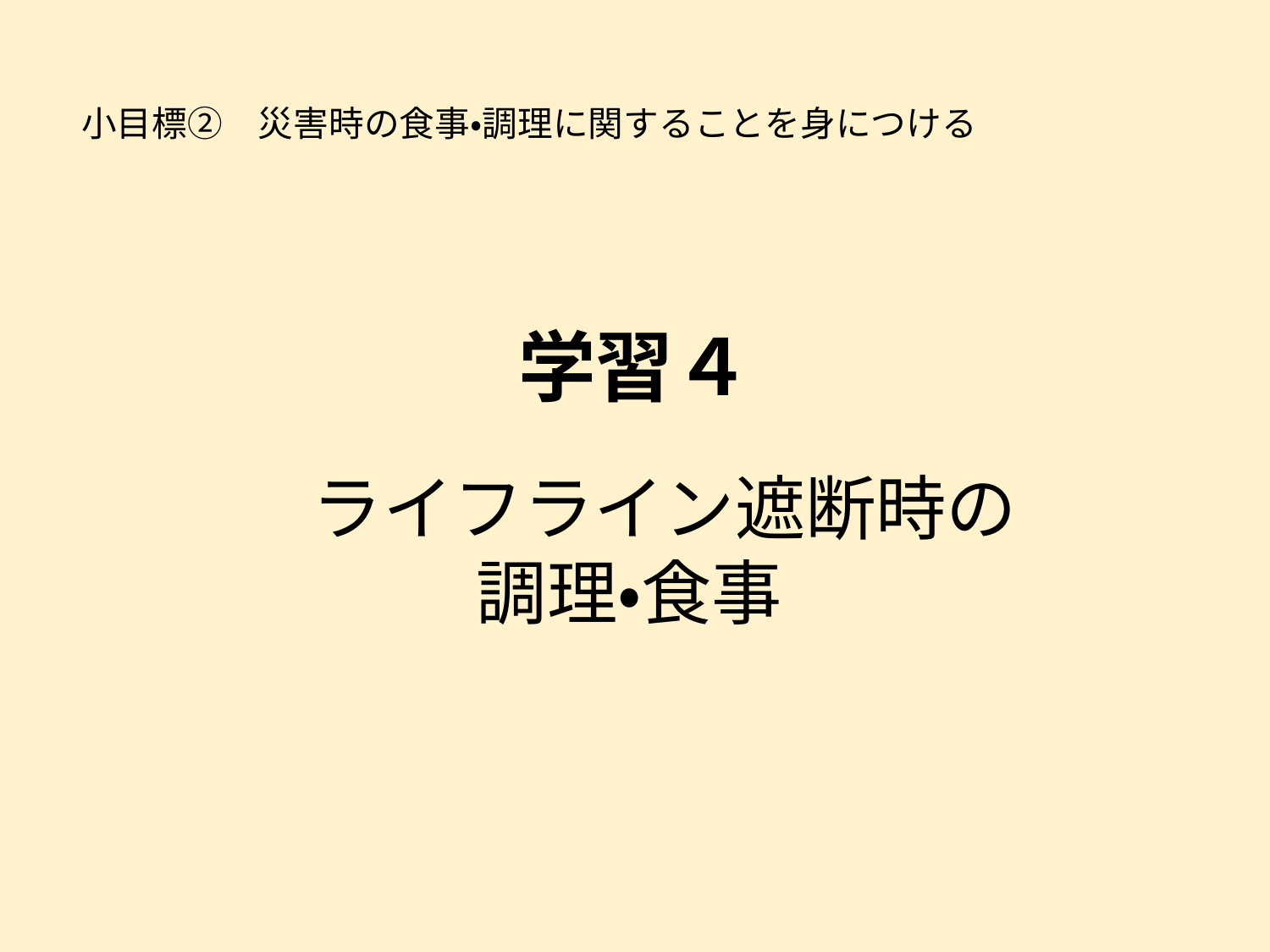

小目標②　災害時の食事・調理に関することを身につける
学習４
　ライフライン遮断時の
調理・食事